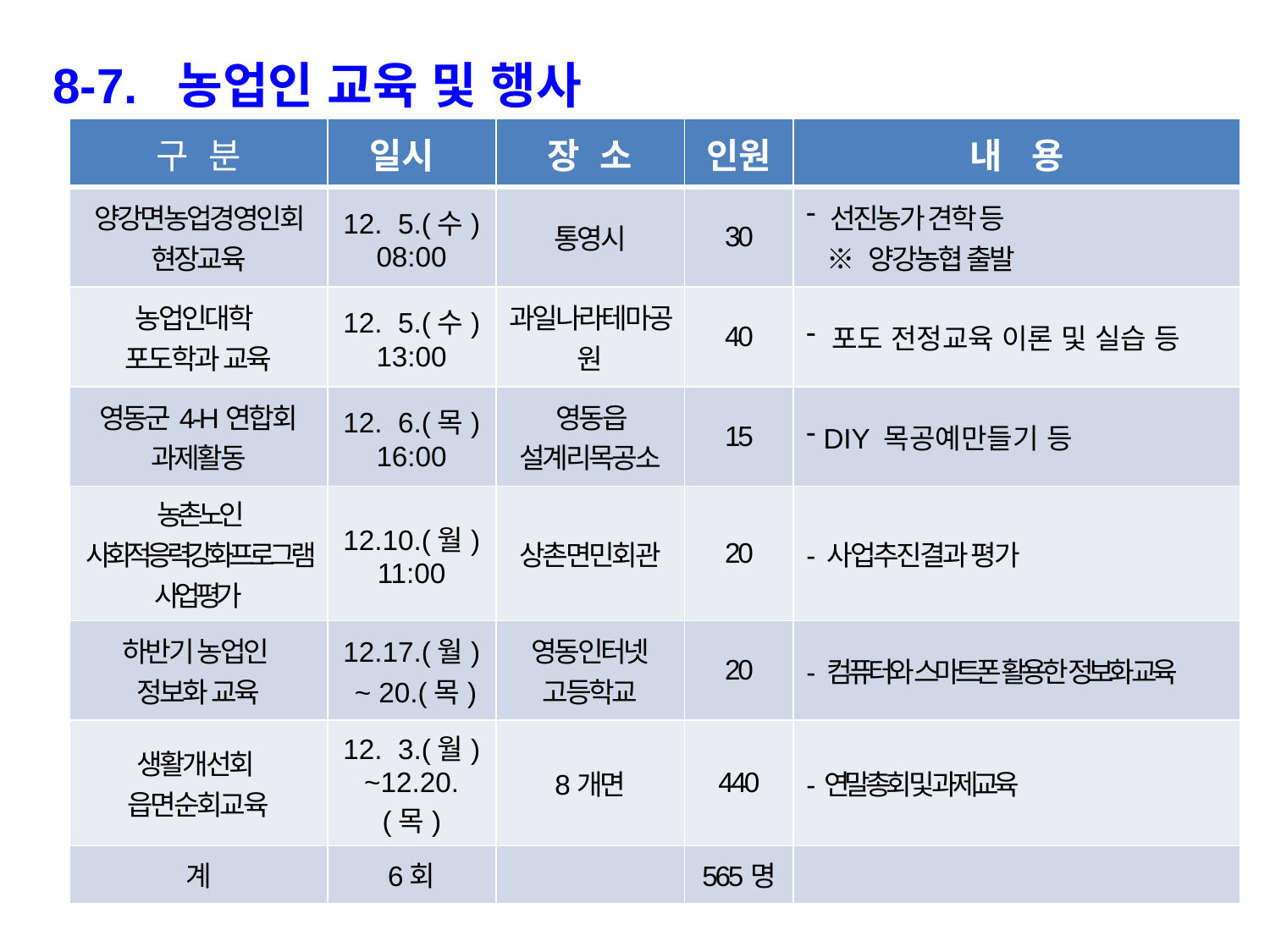

8-7.  농업인 교육 및 행사

| 구 분 | 일시 | 장 소 | 인원 | 내 용 |
| --- | --- | --- | --- | --- |
| 양강면농업경영인회 현장교육 | 12. 5.(수) 08:00 | 통영시 | 30 | 선진농가 견학 등 ※ 양강농협 출발 |
| 농업인대학 포도학과 교육 | 12. 5.(수) 13:00 | 과일나라테마공원 | 40 | 포도 전정교육 이론 및 실습 등 |
| 영동군4-H연합회 과제활동 | 12. 6.(목) 16:00 | 영동읍 설계리목공소 | 15 | DIY 목공예만들기 등 |
| 농촌노인 사회적응력강화프로그램사업평가 | 12.10.(월) 11:00 | 상촌면민회관 | 20 | - 사업추진결과 평가 |
| 하반기 농업인 정보화 교육 | 12.17.(월) ~ 20.(목) | 영동인터넷 고등학교 | 20 | - 컴퓨터와 스마트폰 활용한 정보화 교육 |
| 생활개선회 읍면순회교육 | 12. 3.(월) ~12.20.(목) | 8개면 | 440 | - 연말총회 및 과제교육 |
| 계 | 6회 |  | 565명 |  |